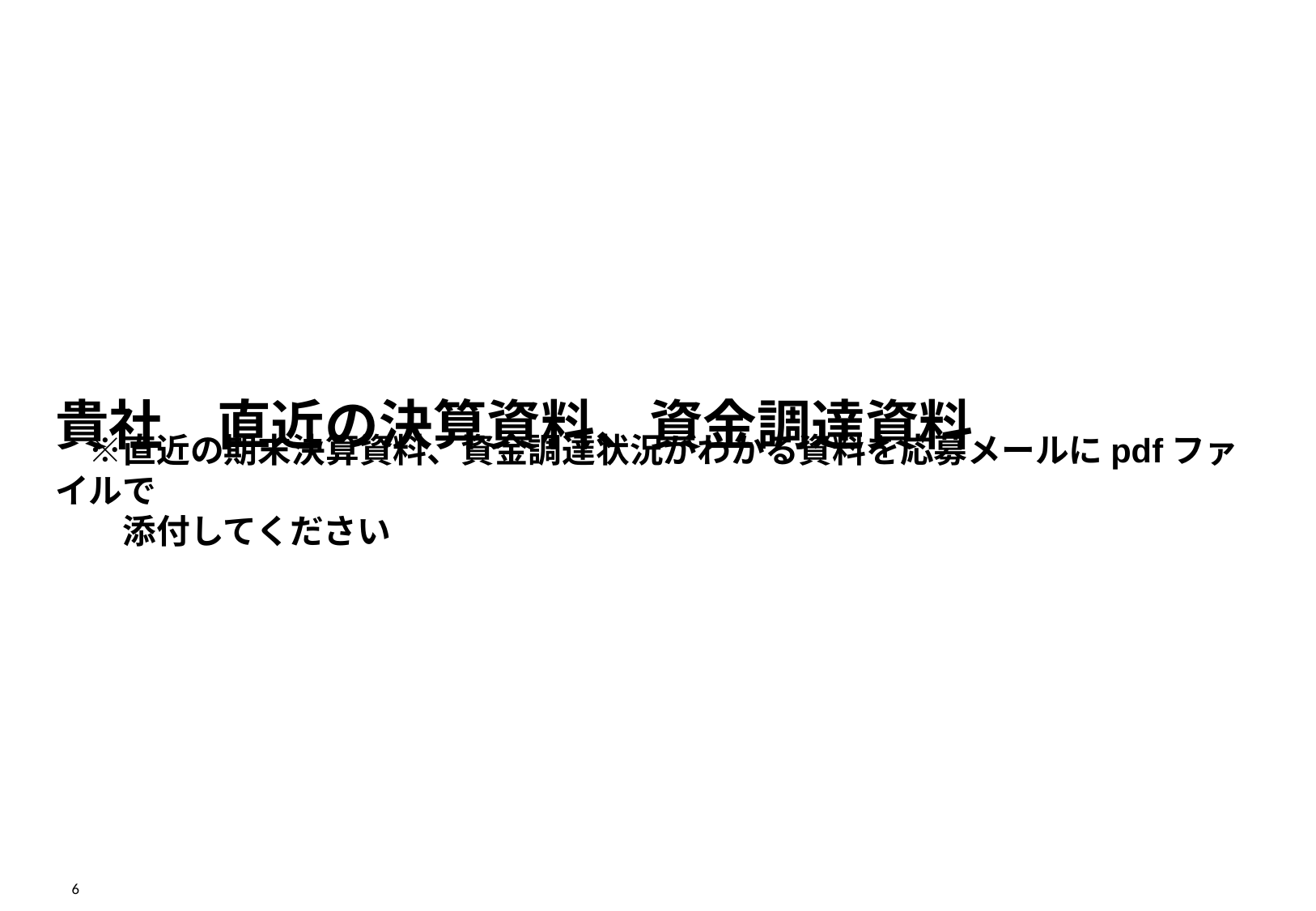

貴社　直近の決算資料、資金調達資料
　※直近の期末決算資料、資金調達状況がわかる資料を応募メールにpdfファイルで
　　添付してください
6